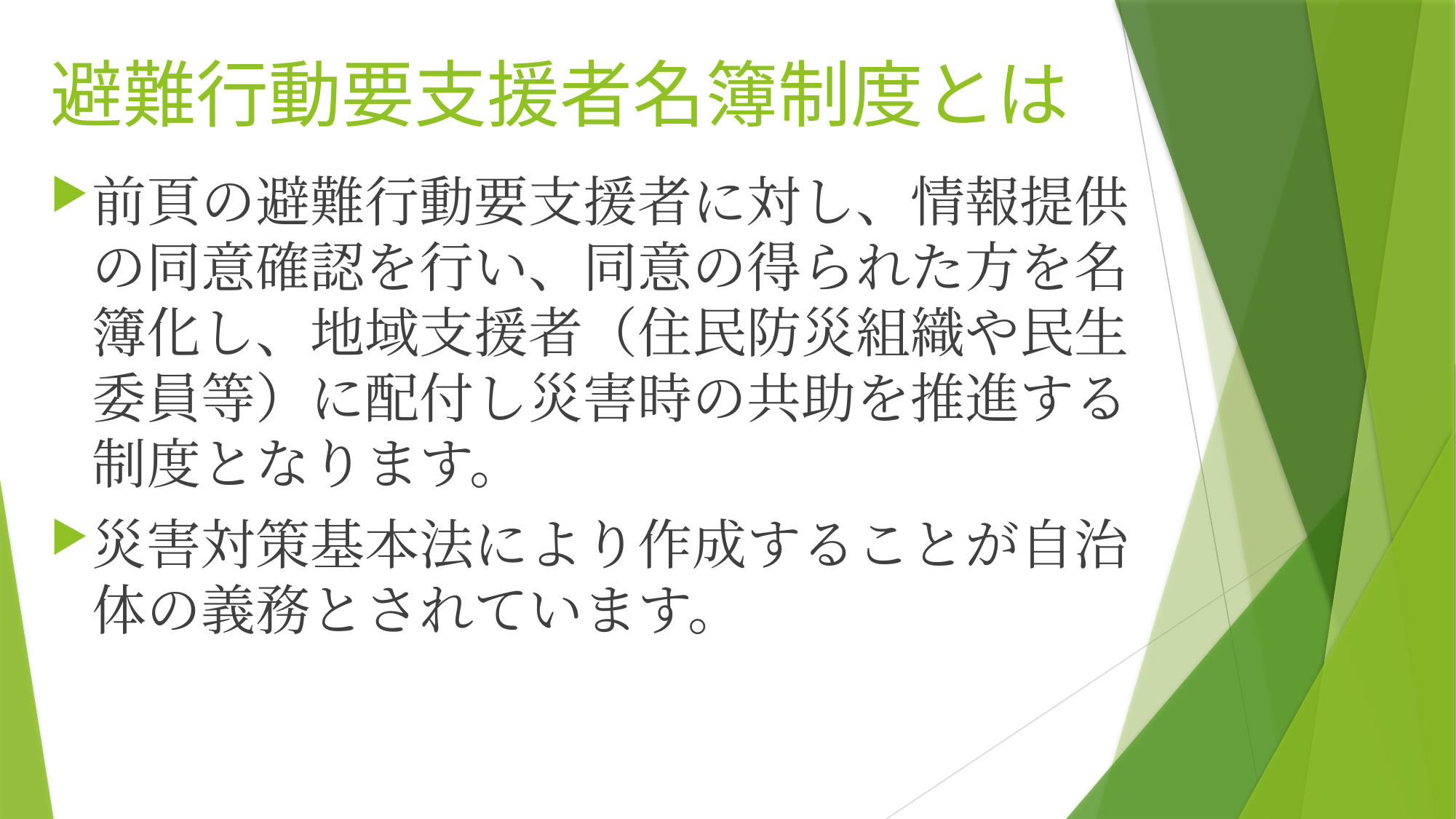

# 避難行動要支援者名簿制度とは
前頁の避難行動要支援者に対し、情報提供の同意確認を行い、同意の得られた方を名簿化し、地域支援者（住民防災組織や民生委員等）に配付し災害時の共助を推進する制度となります。
災害対策基本法により作成することが自治体の義務とされています。